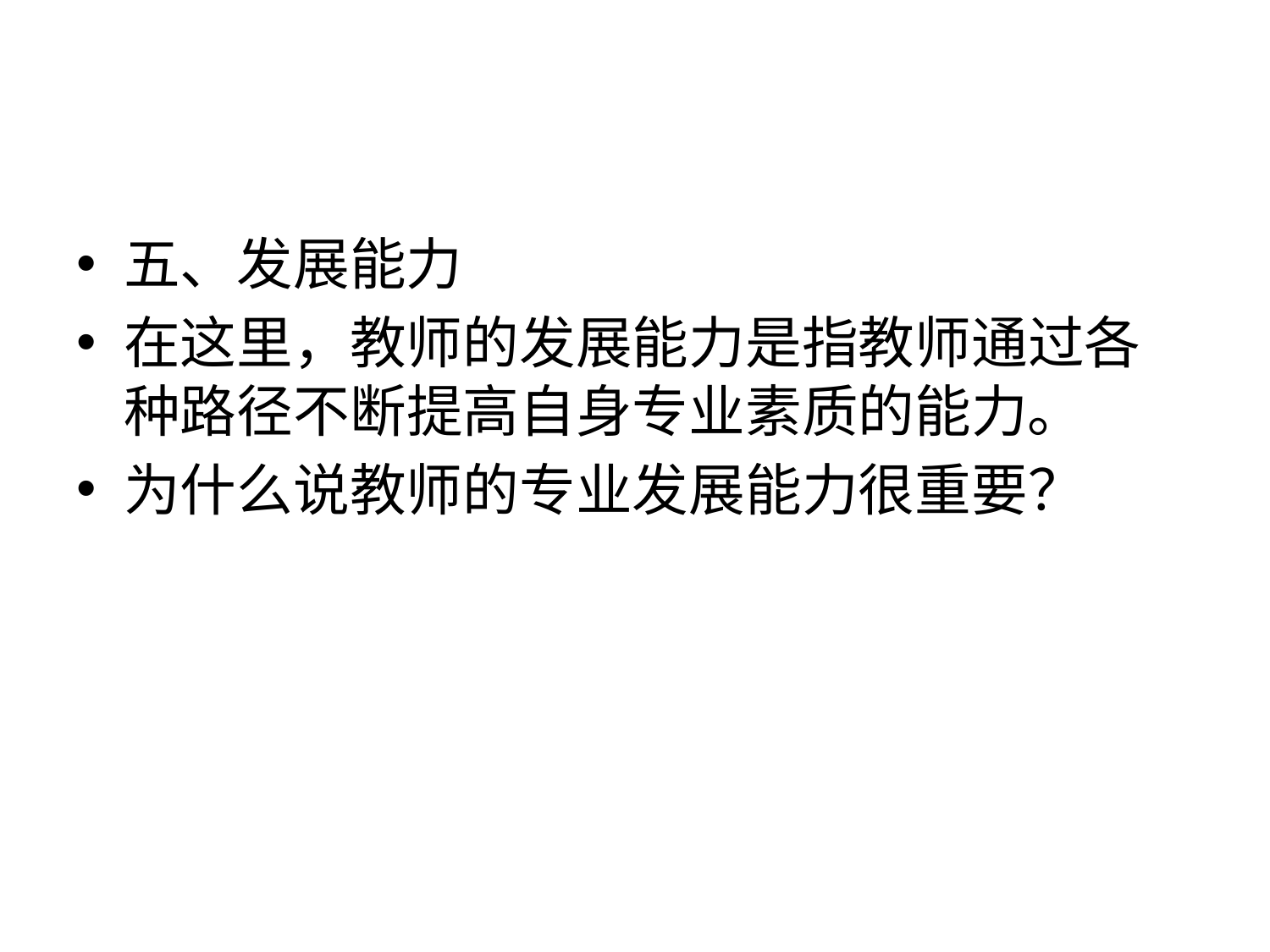

#
五、发展能力
在这里，教师的发展能力是指教师通过各种路径不断提高自身专业素质的能力。
为什么说教师的专业发展能力很重要？